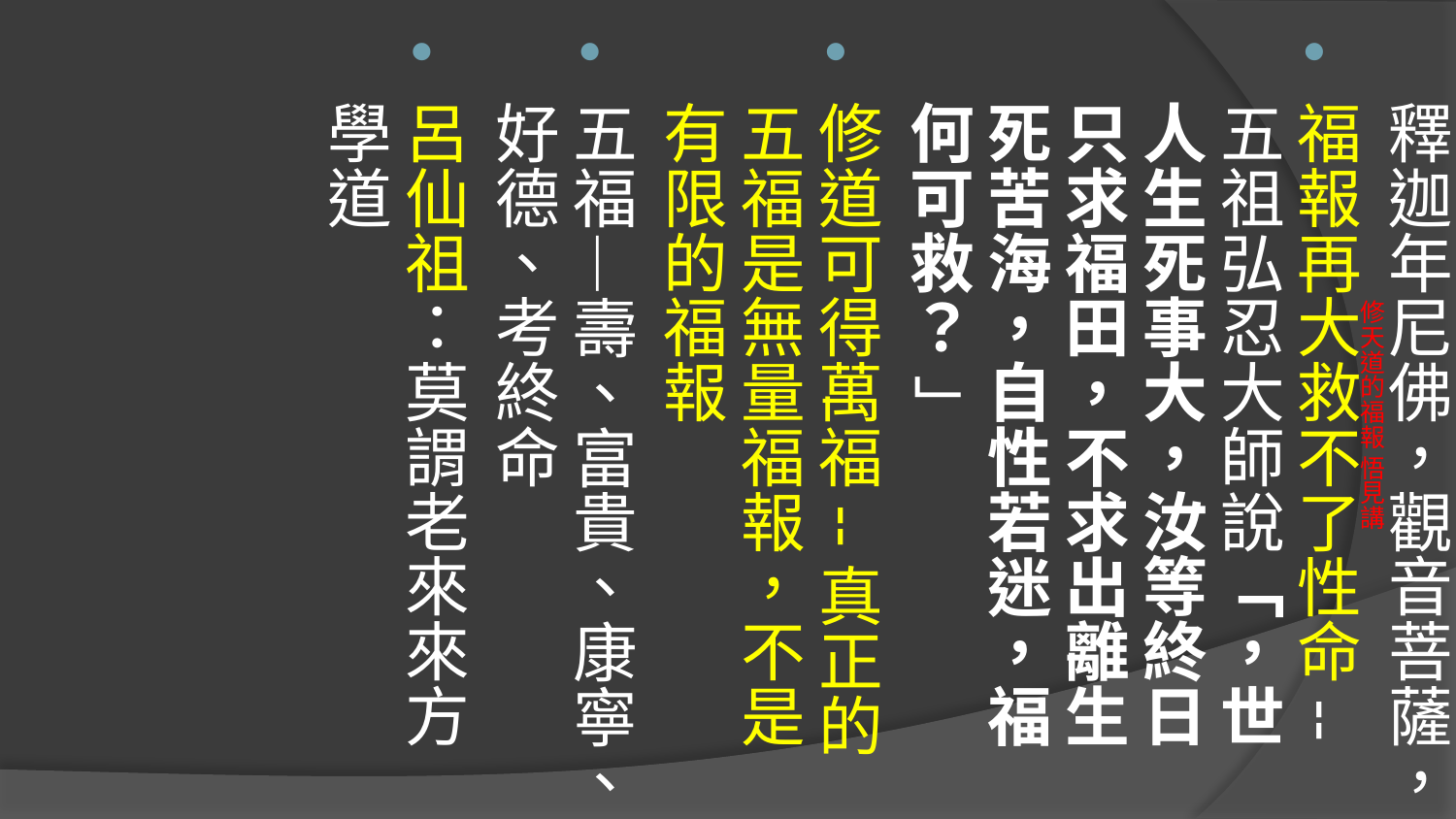

修天道得萬福的實例—釋迦年尼佛，觀音菩薩，
福報再大救不了性命--五祖弘忍大師說「，世人生死事大，汝等終日只求福田，不求出離生死苦海，自性若迷，福何可救？ 」
修道可得萬福--真正的五福是無量福報，不是有限的福報
五福—壽、富貴、康寧、好德、考終命
呂仙祖：莫謂老來來方學道

# 修天道的福報 悟見講